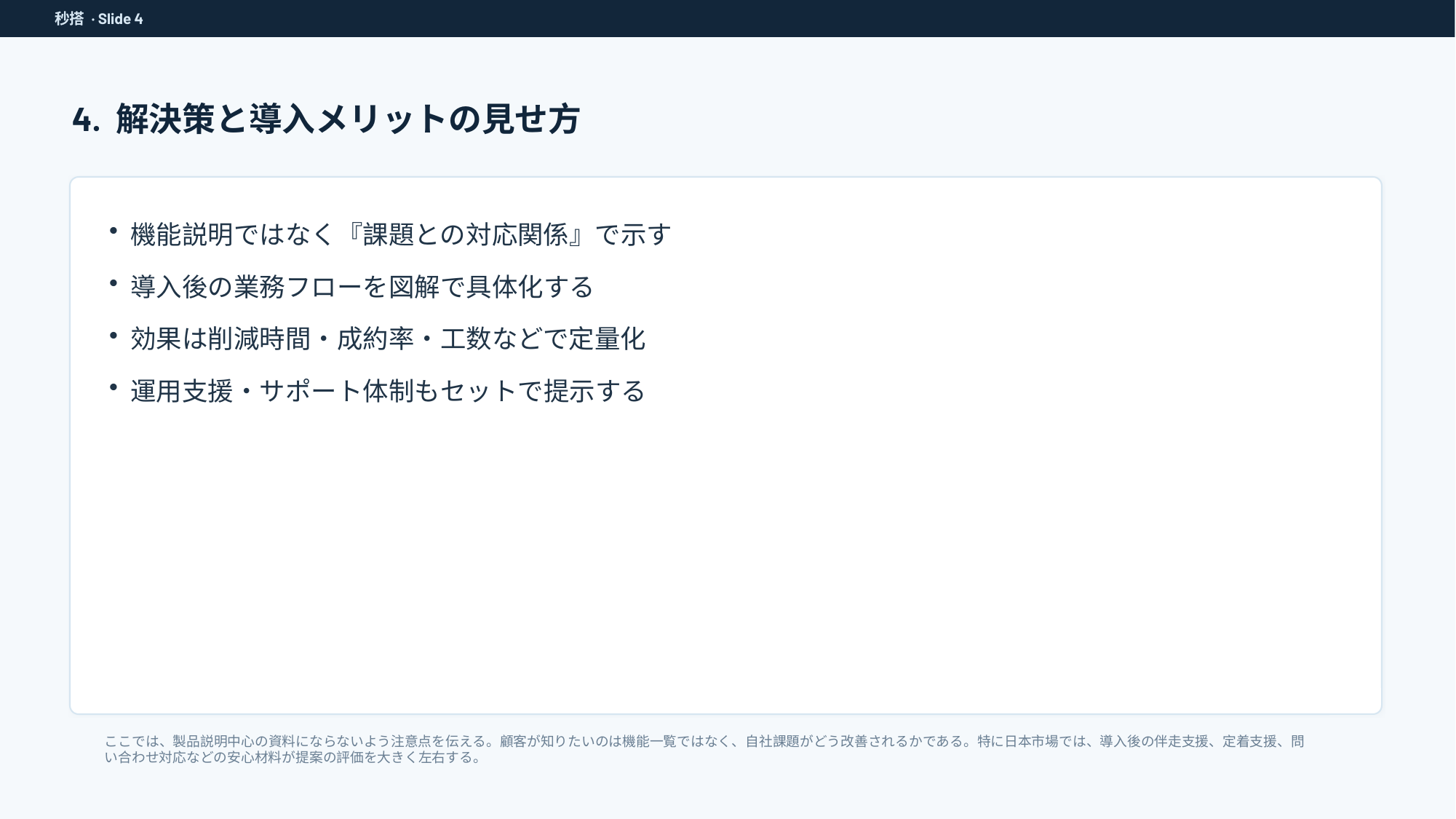

秒搭 · Slide 4
4. 解決策と導入メリットの見せ方

機能説明ではなく『課題との対応関係』で示す
導入後の業務フローを図解で具体化する
効果は削減時間・成約率・工数などで定量化
運用支援・サポート体制もセットで提示する
ここでは、製品説明中心の資料にならないよう注意点を伝える。顧客が知りたいのは機能一覧ではなく、自社課題がどう改善されるかである。特に日本市場では、導入後の伴走支援、定着支援、問い合わせ対応などの安心材料が提案の評価を大きく左右する。